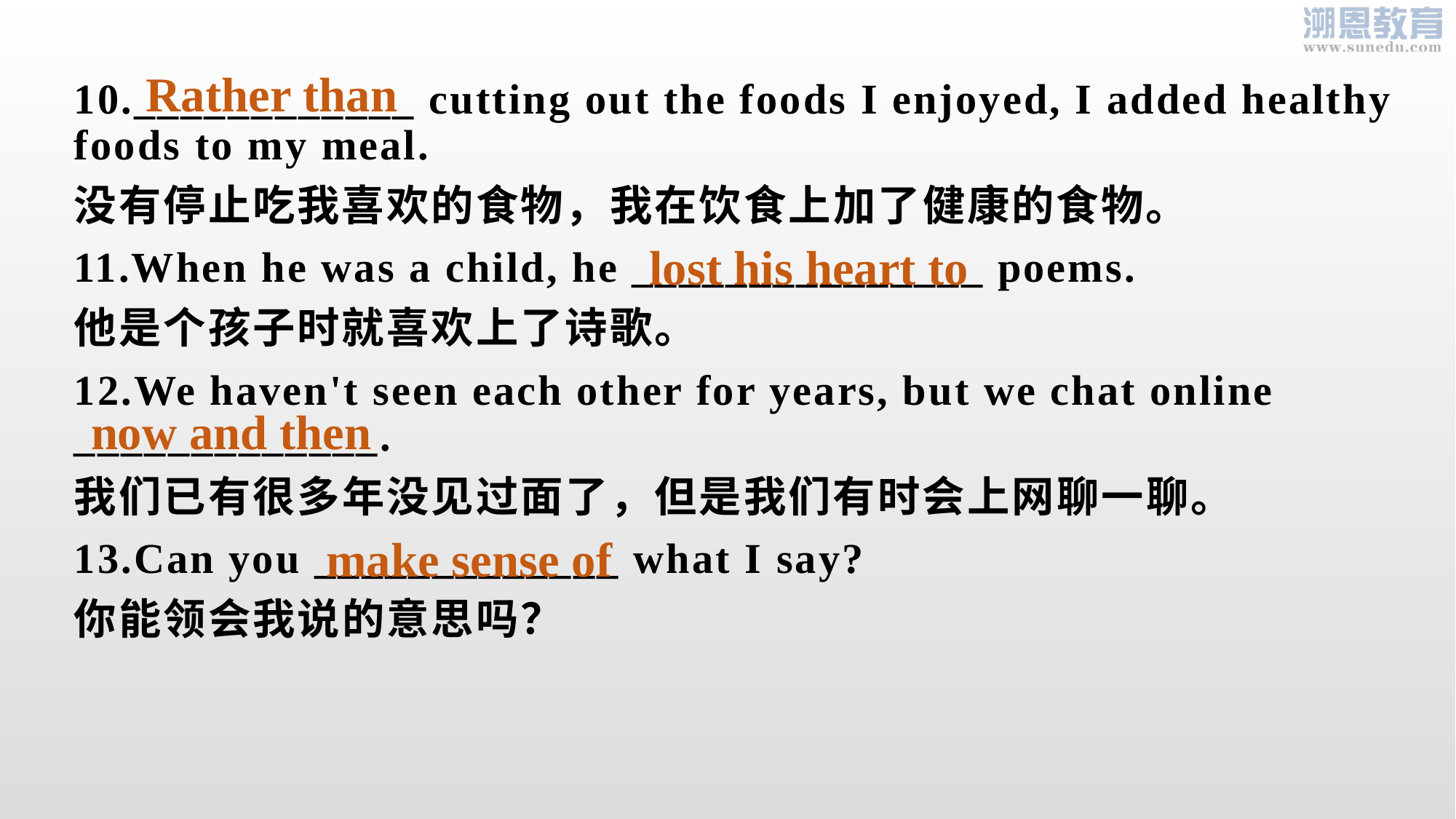

Rather than
10.____________ cutting out the foods I enjoyed, I added healthy foods to my meal.
没有停止吃我喜欢的食物，我在饮食上加了健康的食物。
11.When he was a child, he _______________ poems.
他是个孩子时就喜欢上了诗歌。
12.We haven't seen each other for years, but we chat online _____________.
我们已有很多年没见过面了，但是我们有时会上网聊一聊。
13.Can you _____________ what I say?
你能领会我说的意思吗？
lost his heart to
now and then
make sense of